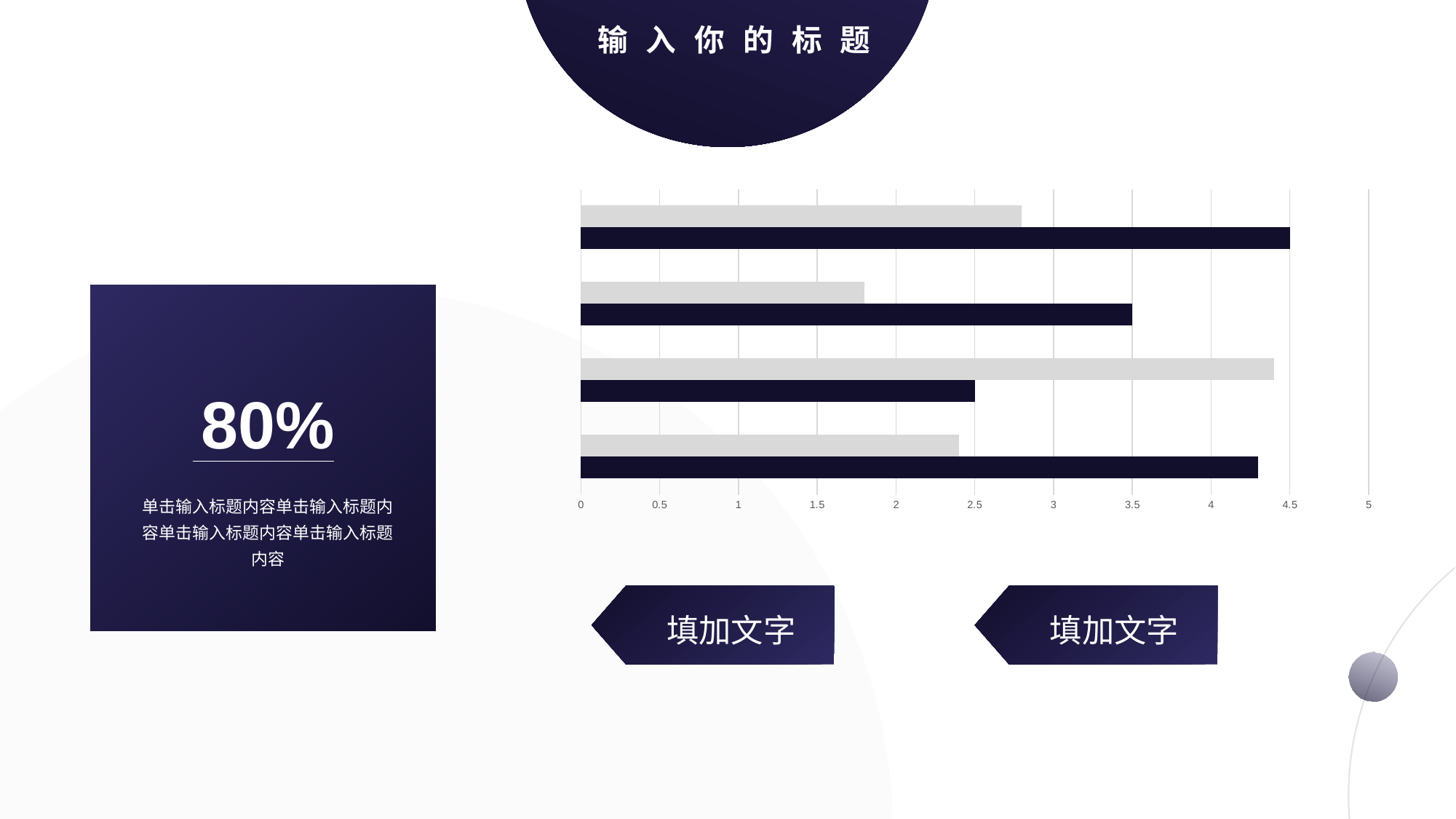

输入你的标题

### Chart

| Category | 系列 1 | 系列 2 |
|---|---|---|
| 类别 1 | 4.3 | 2.4 |
| 类别 2 | 2.5 | 4.4 |
| 类别 3 | 3.5 | 1.8 |
| 类别 4 | 4.5 | 2.8 |
80%
单击输入标题内容单击输入标题内容单击输入标题内容单击输入标题内容

填加文字

填加文字
填加文字
填加文字